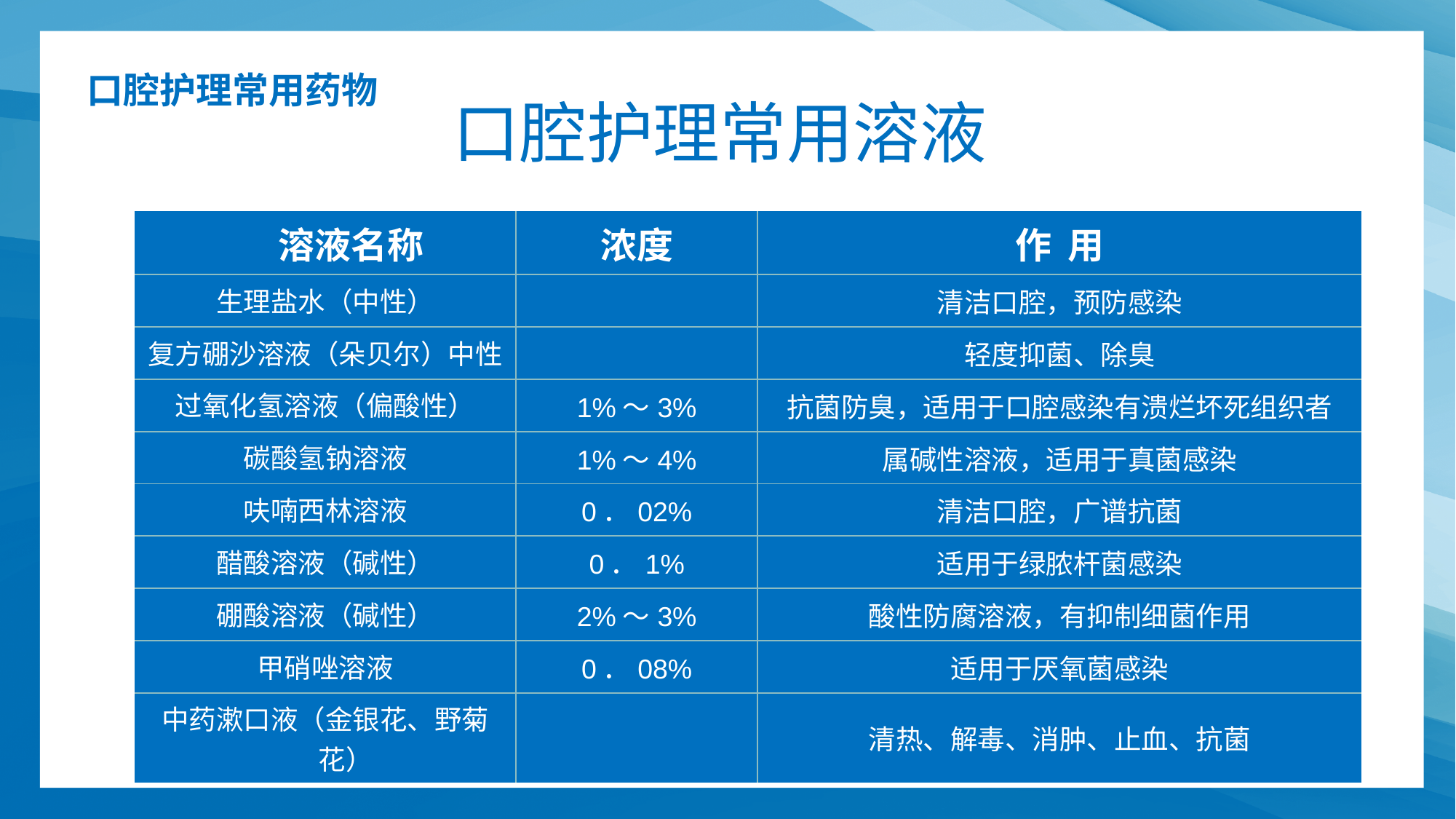

口腔护理常用药物
# 口腔护理常用溶液
| 溶液名称 | 浓度 | 作 用 |
| --- | --- | --- |
| 生理盐水（中性） |  | 清洁口腔，预防感染 |
| 复方硼沙溶液（朵贝尔）中性 |  | 轻度抑菌、除臭 |
| 过氧化氢溶液（偏酸性） | 1%～3% | 抗菌防臭，适用于口腔感染有溃烂坏死组织者 |
| 碳酸氢钠溶液 | 1%～4% | 属碱性溶液，适用于真菌感染 |
| 呋喃西林溶液 | 0．02% | 清洁口腔，广谱抗菌 |
| 醋酸溶液（碱性） | 0．1% | 适用于绿脓杆菌感染 |
| 硼酸溶液（碱性） | 2%～3% | 酸性防腐溶液，有抑制细菌作用 |
| 甲硝唑溶液 | 0．08% | 适用于厌氧菌感染 |
| 中药漱口液（金银花、野菊花） |  | 清热、解毒、消肿、止血、抗菌 |